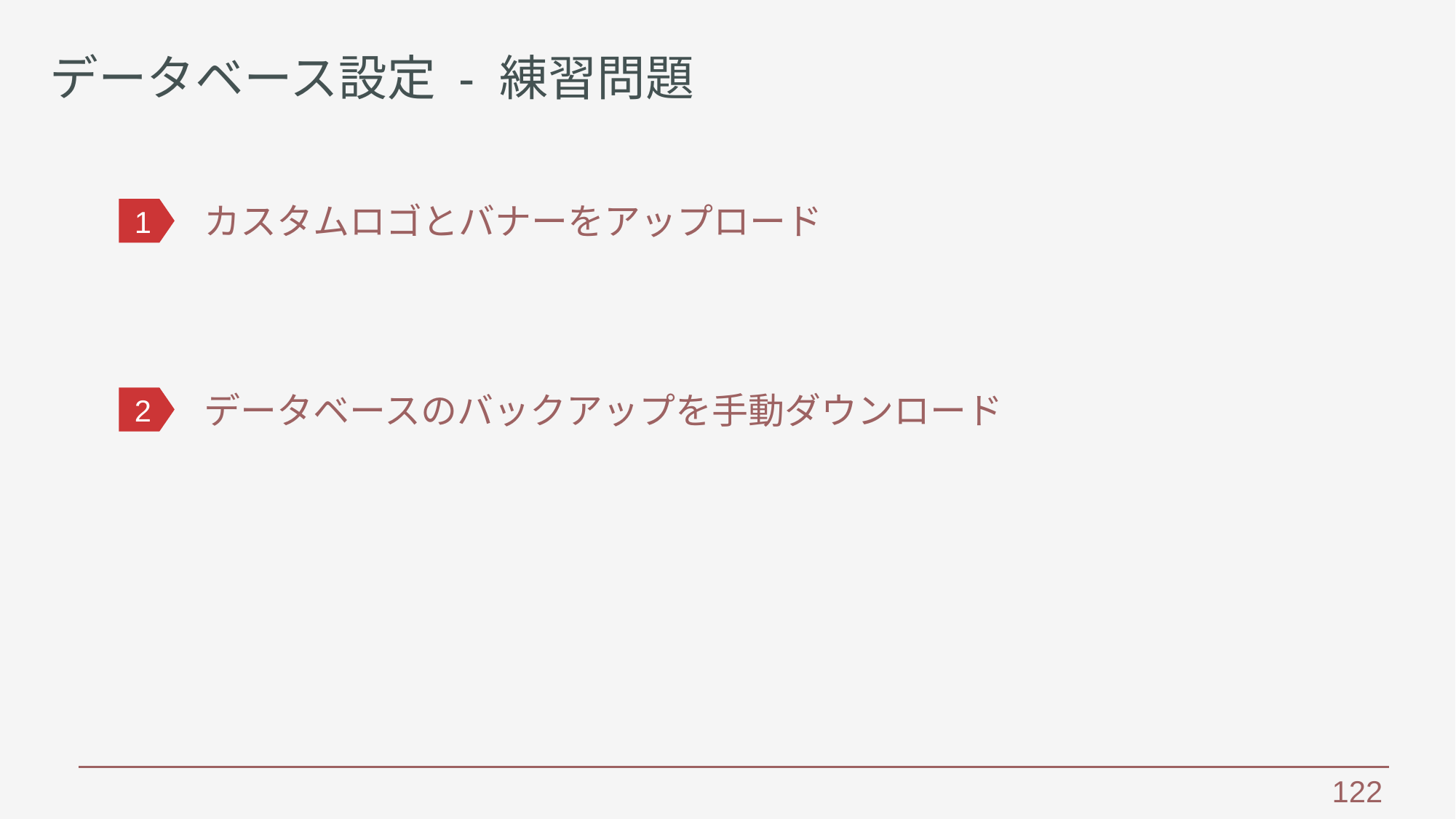

データベース設定 - 練習問題
カスタムロゴとバナーをアップロード
1
データベースのバックアップを手動ダウンロード
2
122